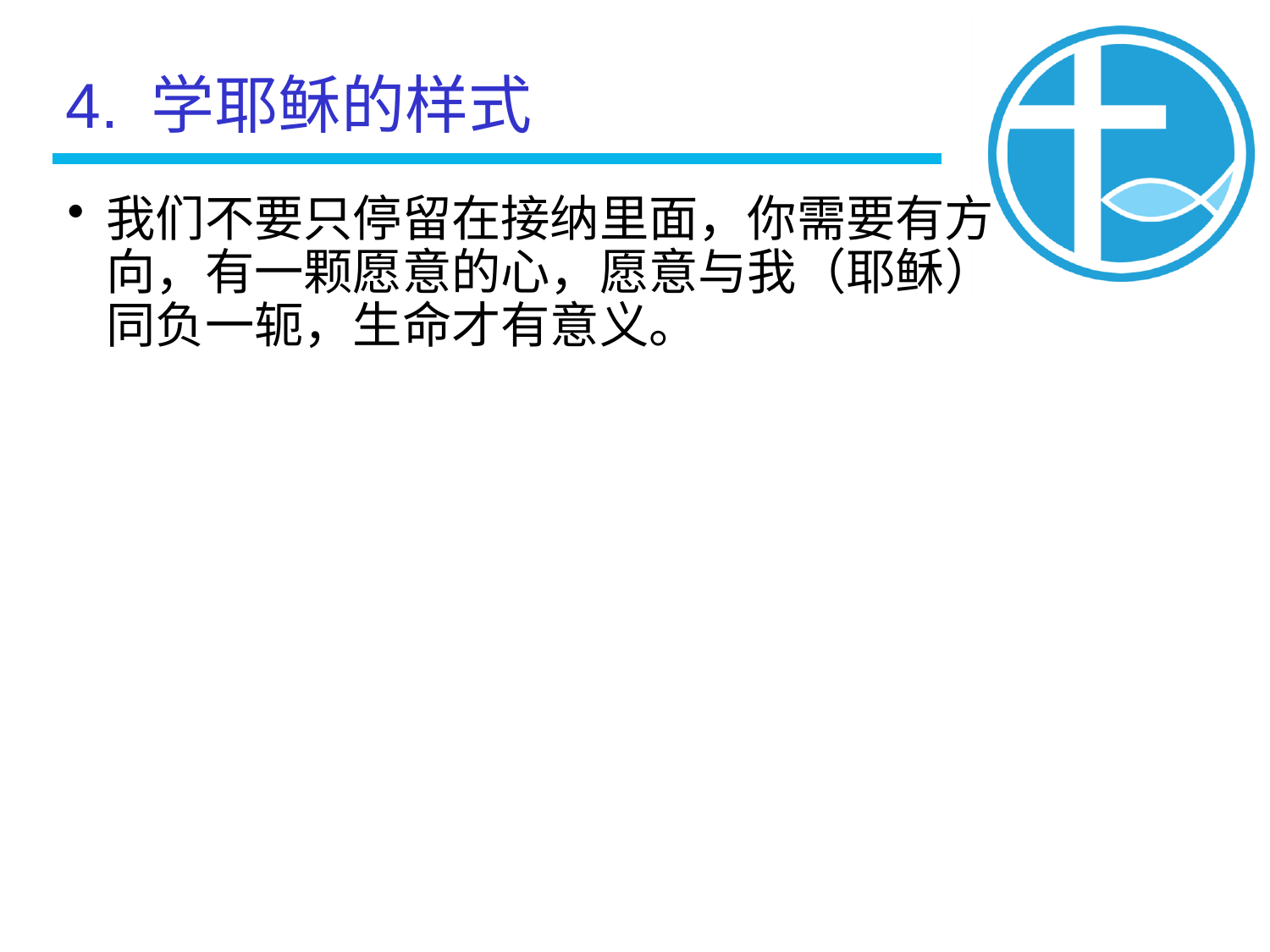

4. 学耶稣的样式
我们不要只停留在接纳里面，你需要有方向，有一颗愿意的心，愿意与我（耶稣）同负一轭，生命才有意义。